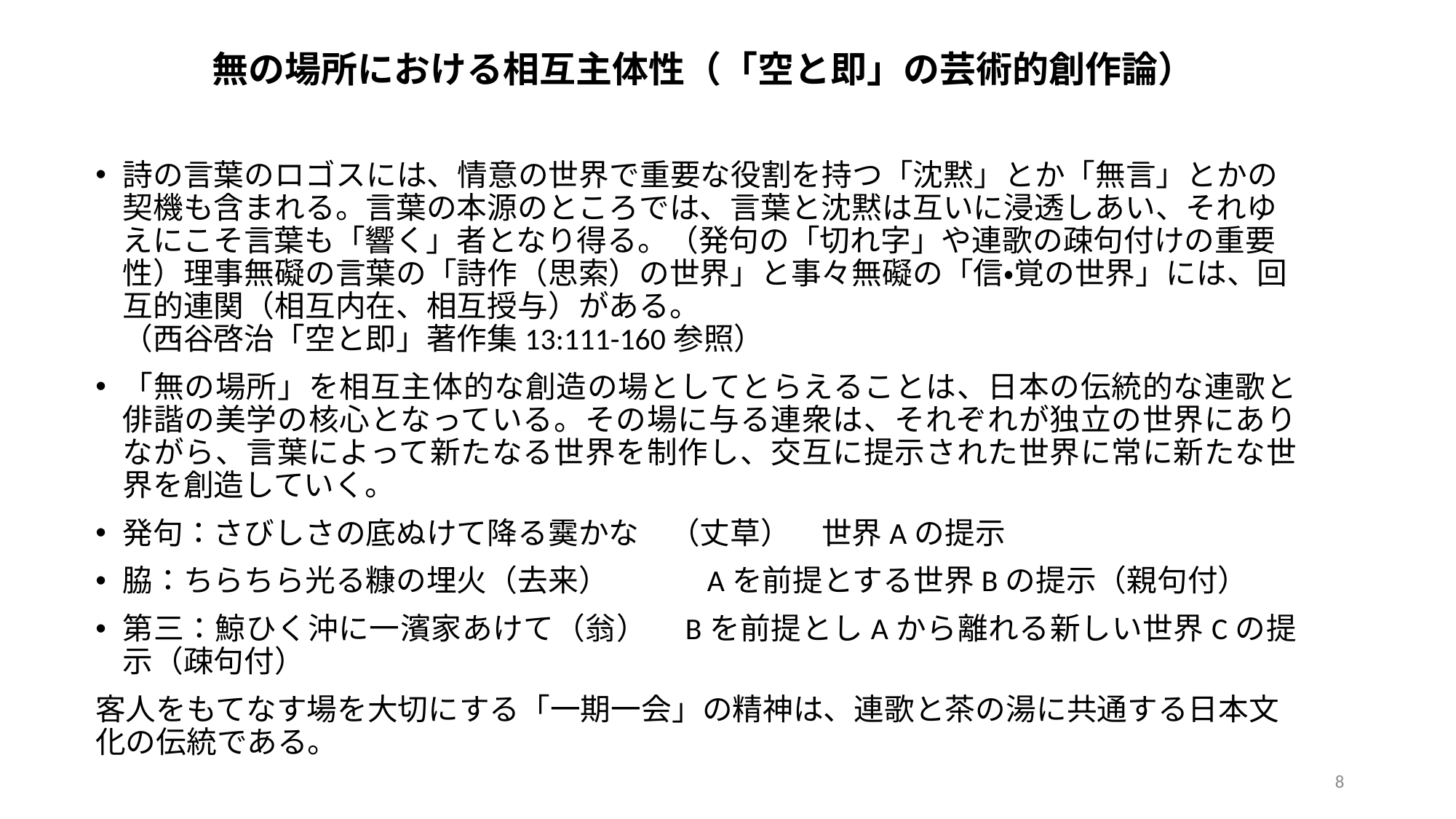

# 無の場所における相互主体性（「空と即」の芸術的創作論）
詩の言葉のロゴスには、情意の世界で重要な役割を持つ「沈黙」とか「無言」とかの契機も含まれる。言葉の本源のところでは、言葉と沈黙は互いに浸透しあい、それゆえにこそ言葉も「響く」者となり得る。（発句の「切れ字」や連歌の疎句付けの重要性）理事無礙の言葉の「詩作（思索）の世界」と事々無礙の「信・覚の世界」には、回互的連関（相互内在、相互授与）がある。
（西谷啓治「空と即」著作集13:111-160参照）
「無の場所」を相互主体的な創造の場としてとらえることは、日本の伝統的な連歌と俳諧の美学の核心となっている。その場に与る連衆は、それぞれが独立の世界にありながら、言葉によって新たなる世界を制作し、交互に提示された世界に常に新たな世界を創造していく。
発句：さびしさの底ぬけて降る霙かな　（丈草）　世界Aの提示
脇：ちらちら光る糠の埋火（去来）　　　Aを前提とする世界Bの提示（親句付）
第三：鯨ひく沖に一濱家あけて（翁）　Bを前提としAから離れる新しい世界Cの提示（疎句付）
客人をもてなす場を大切にする「一期一会」の精神は、連歌と茶の湯に共通する日本文化の伝統である。
8